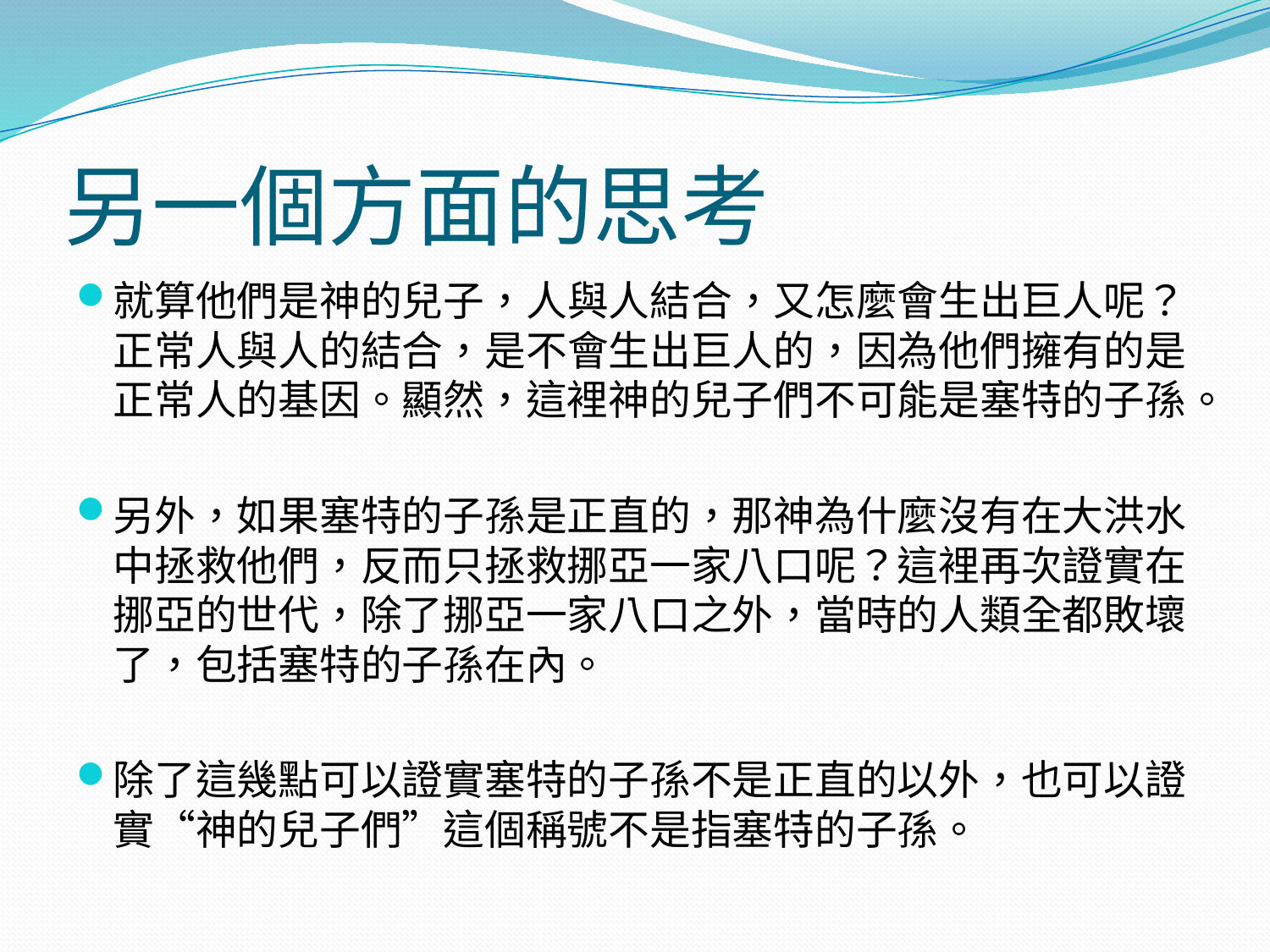

# 另一個方面的思考
就算他們是神的兒子，人與人結合，又怎麼會生出巨人呢？正常人與人的結合，是不會生出巨人的，因為他們擁有的是正常人的基因。顯然，這裡神的兒子們不可能是塞特的子孫。

另外，如果塞特的子孫是正直的，那神為什麼沒有在大洪水中拯救他們，反而只拯救挪亞一家八口呢？這裡再次證實在挪亞的世代，除了挪亞一家八口之外，當時的人類全都敗壞了，包括塞特的子孫在內。

除了這幾點可以證實塞特的子孫不是正直的以外，也可以證實“神的兒子們”這個稱號不是指塞特的子孫。